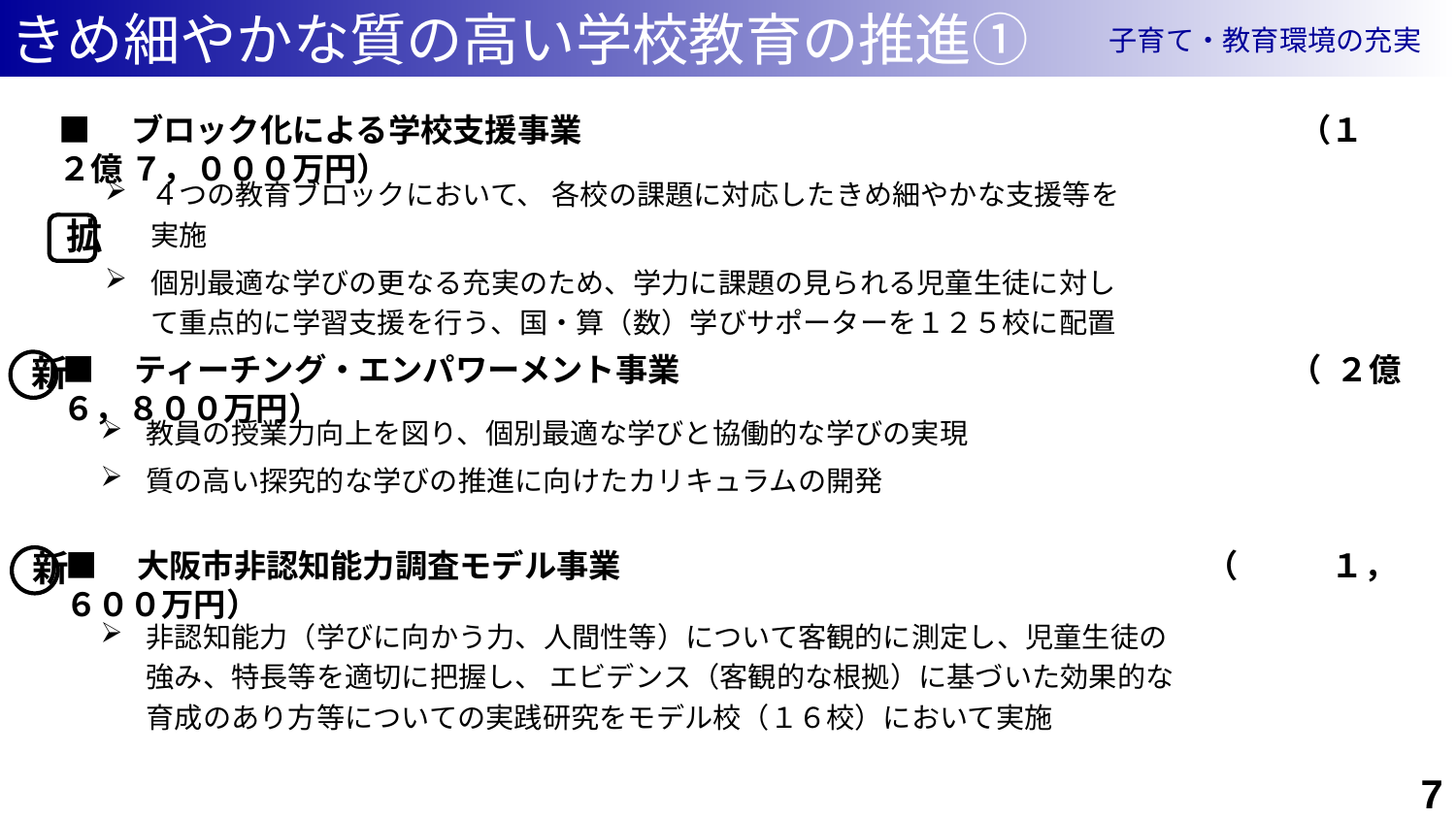

きめ細やかな質の高い学校教育の推進①
子育て・教育環境の充実
■　ブロック化による学校支援事業　　　　　　　　　　　　　　　　　　　　　 　（１２億 ７，０００万円）

４つの教育ブロックにおいて、 各校の課題に対応したきめ細やかな支援等を実施
個別最適な学びの更なる充実のため、学力に課題の見られる児童生徒に対して重点的に学習支援を行う、国・算（数）学びサポーターを１２５校に配置

拡
■　ティーチング・エンパワーメント事業　　　　　　　　　　　　　　　 　   　　（  ２億 ６，８００万円）
新
教員の授業力向上を図り、個別最適な学びと協働的な学びの実現
質の高い探究的な学びの推進に向けたカリキュラムの開発
■　大阪市非認知能力調査モデル事業　　　　　　　　　　　　　　　 　   　 （　　    １，６００万円）
新
非認知能力（学びに向かう力、人間性等）について客観的に測定し、児童生徒の強み、特長等を適切に把握し、 エビデンス（客観的な根拠）に基づいた効果的な育成のあり方等についての実践研究をモデル校（１６校）において実施
7